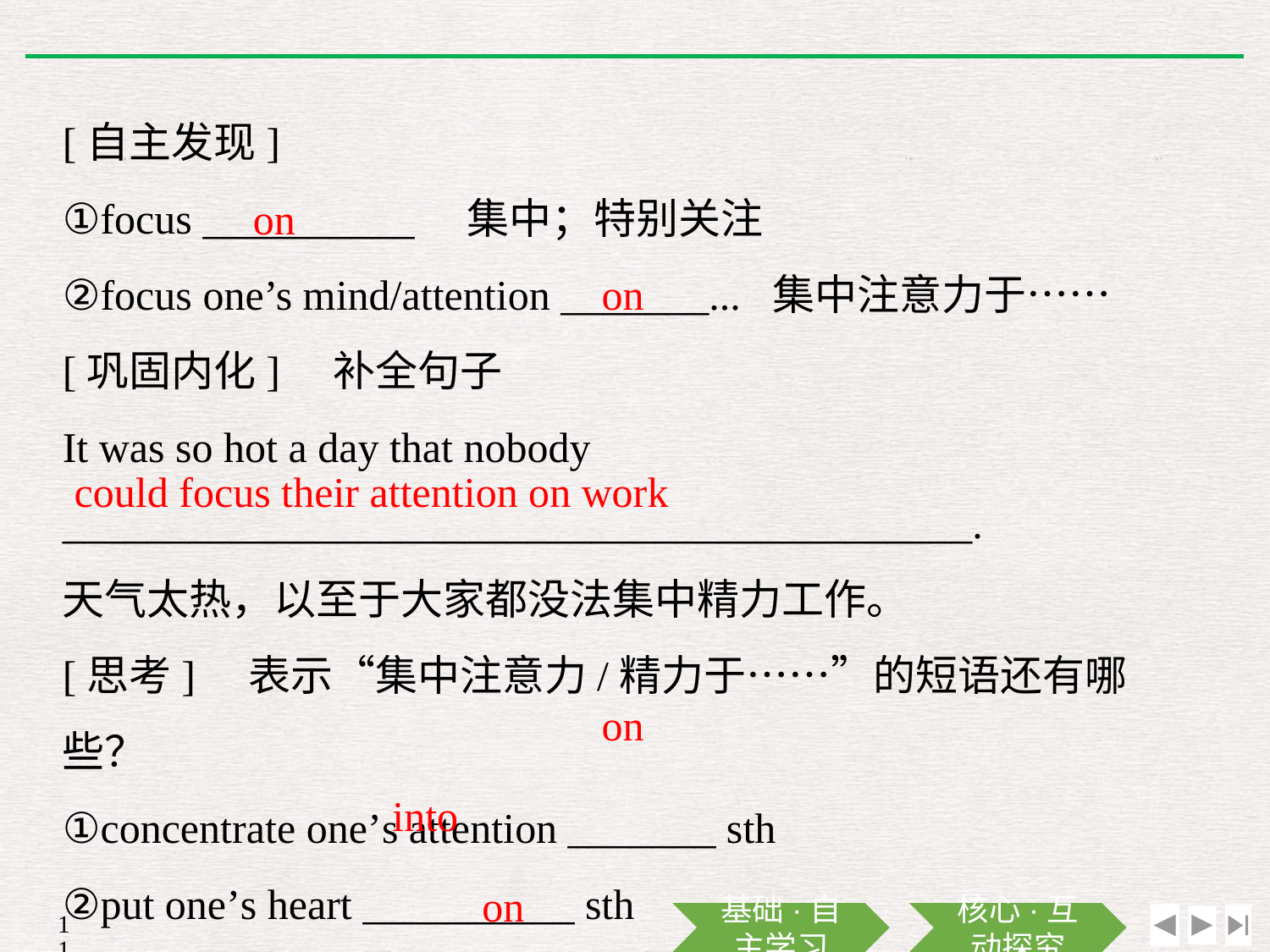

[自主发现]
①focus __________　集中；特别关注
②focus one’s mind/attention _______...  集中注意力于……
[巩固内化]　补全句子
It was so hot a day that nobody ___________________________________________.
天气太热，以至于大家都没法集中精力工作。
[思考]　表示“集中注意力/精力于……”的短语还有哪些？
①concentrate one’s attention _______ sth
②put one’s heart __________ sth
③fix one’s attention ____________ sth
on
on
could focus their attention on work
on
into
on